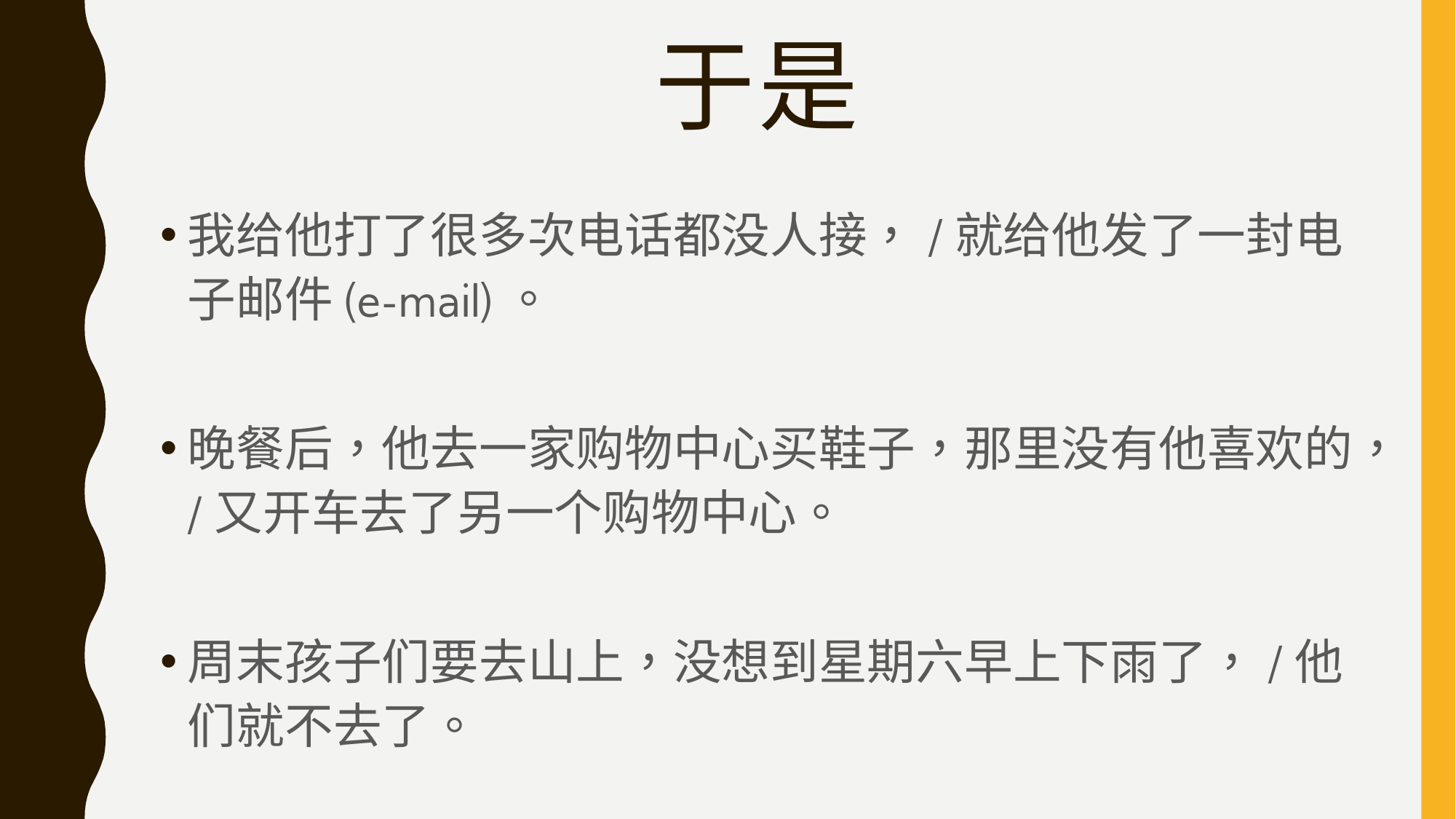

# 于是
我给他打了很多次电话都没人接，/就给他发了一封电子邮件(e-mail)。

晚餐后，他去一家购物中心买鞋子，那里没有他喜欢的，/又开车去了另一个购物中心。

周末孩子们要去山上，没想到星期六早上下雨了，/他们就不去了。